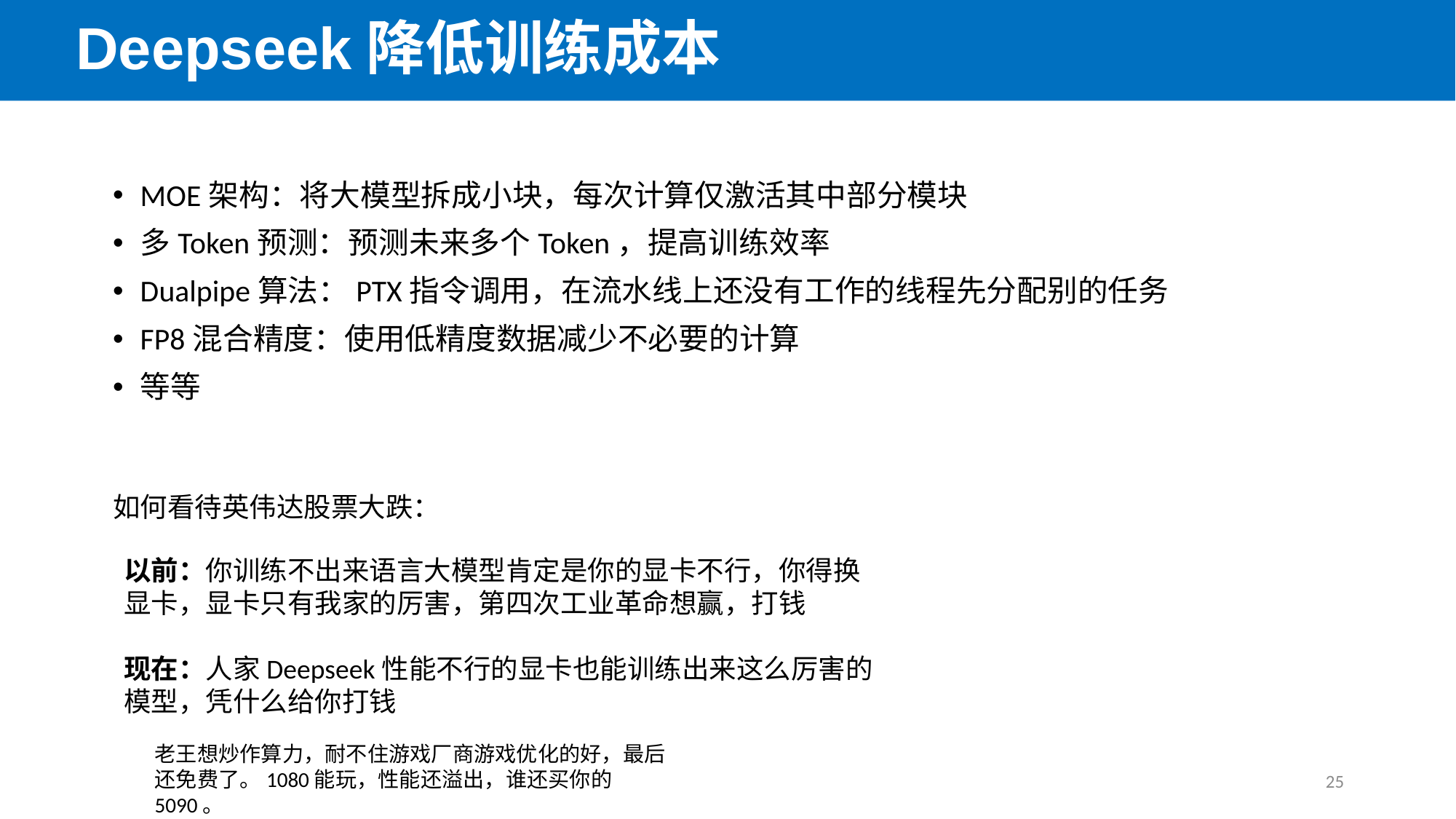

Deepseek降低训练成本
MOE架构：将大模型拆成小块，每次计算仅激活其中部分模块
多Token预测：预测未来多个Token，提高训练效率
Dualpipe算法：PTX指令调用，在流水线上还没有工作的线程先分配别的任务
FP8混合精度：使用低精度数据减少不必要的计算
等等
如何看待英伟达股票大跌：
以前：你训练不出来语言大模型肯定是你的显卡不行，你得换显卡，显卡只有我家的厉害，第四次工业革命想赢，打钱

现在：人家Deepseek性能不行的显卡也能训练出来这么厉害的模型，凭什么给你打钱
老王想炒作算力，耐不住游戏厂商游戏优化的好，最后还免费了。1080能玩，性能还溢出，谁还买你的5090。
25